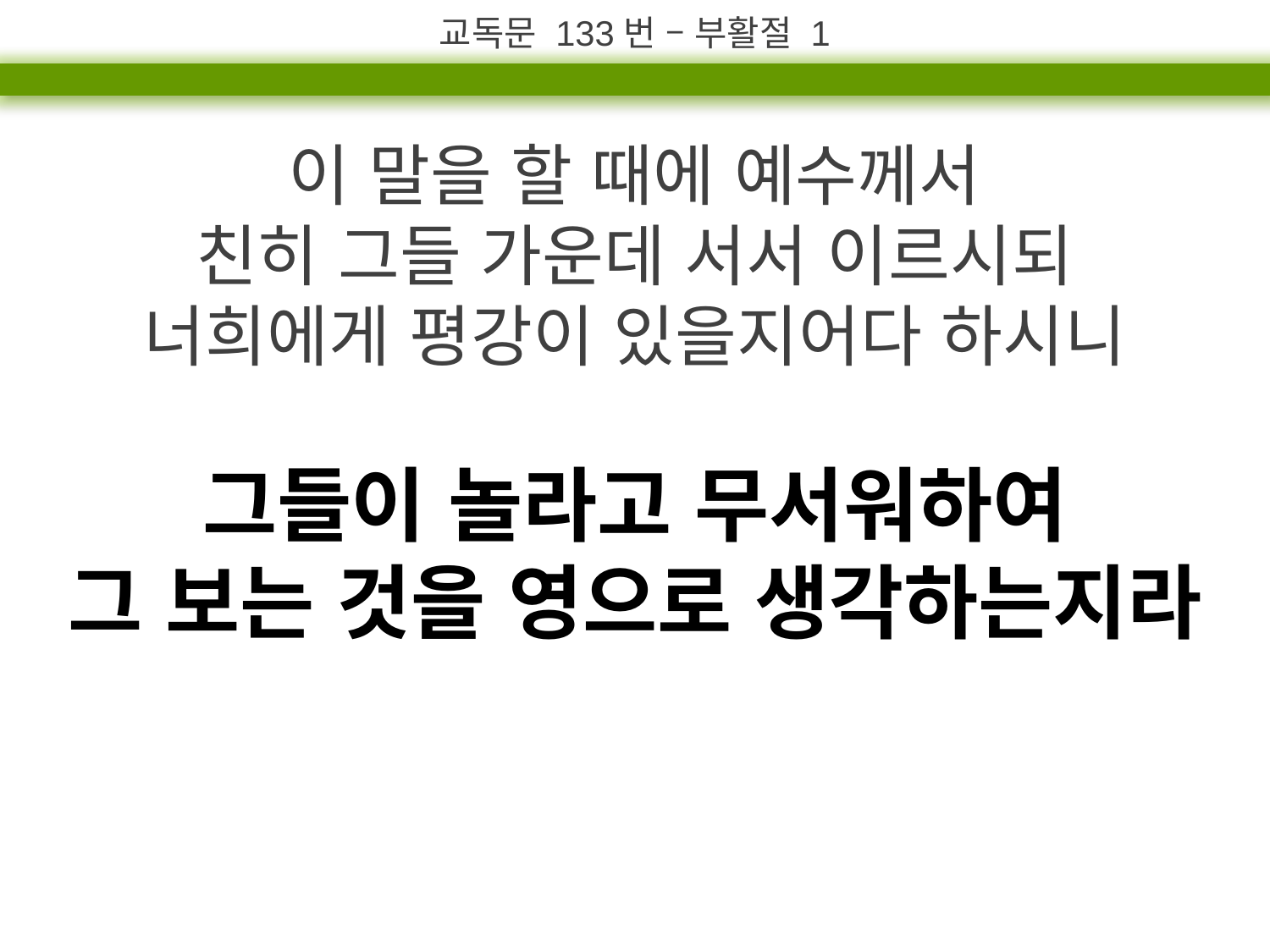

교독문 133번 – 부활절 1

이 말을 할 때에 예수께서
친히 그들 가운데 서서 이르시되
너희에게 평강이 있을지어다 하시니
그들이 놀라고 무서워하여
그 보는 것을 영으로 생각하는지라